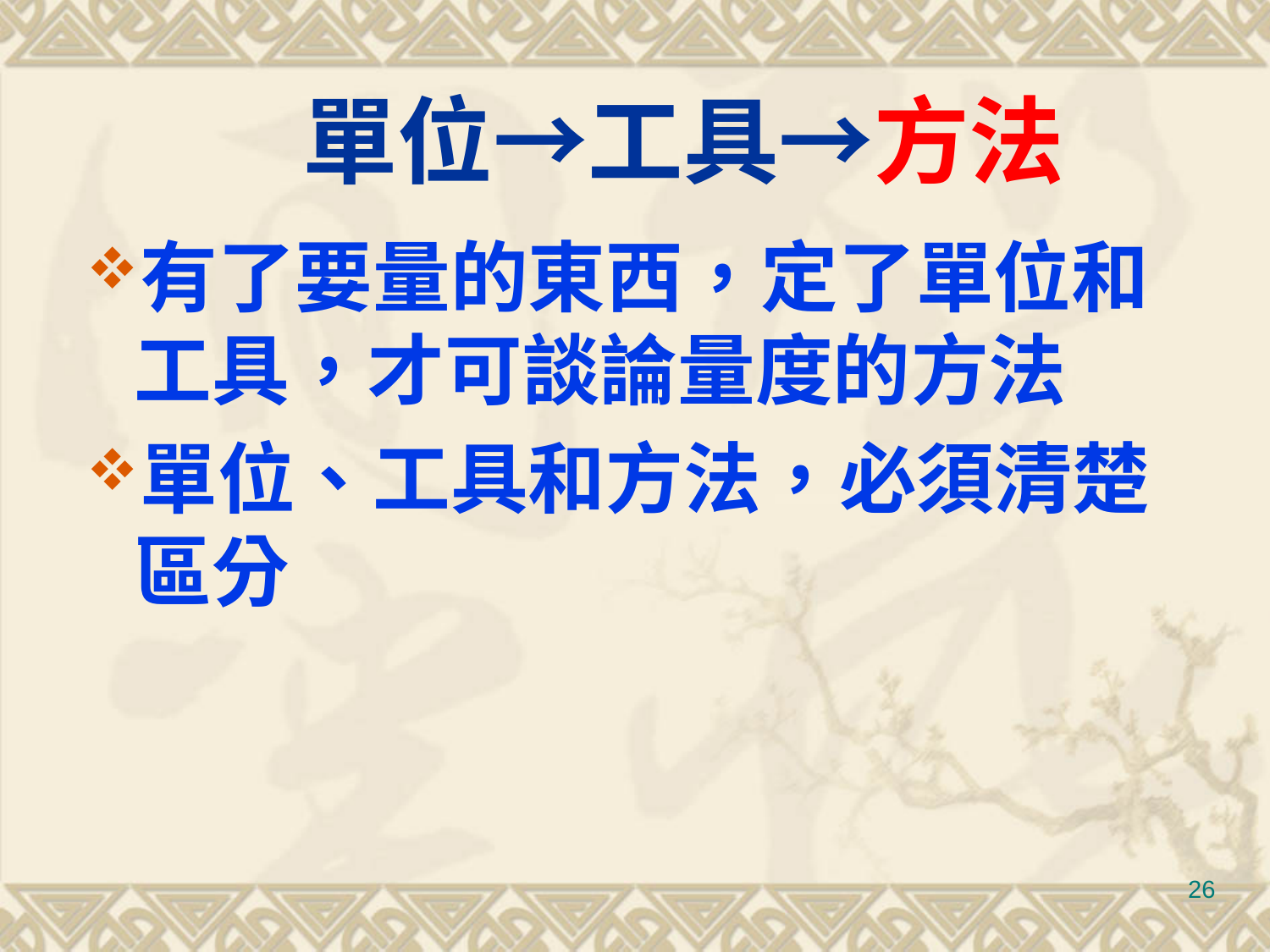

# 單位→工具→方法
有了要量的東西，定了單位和工具，才可談論量度的方法
單位、工具和方法，必須清楚區分
26